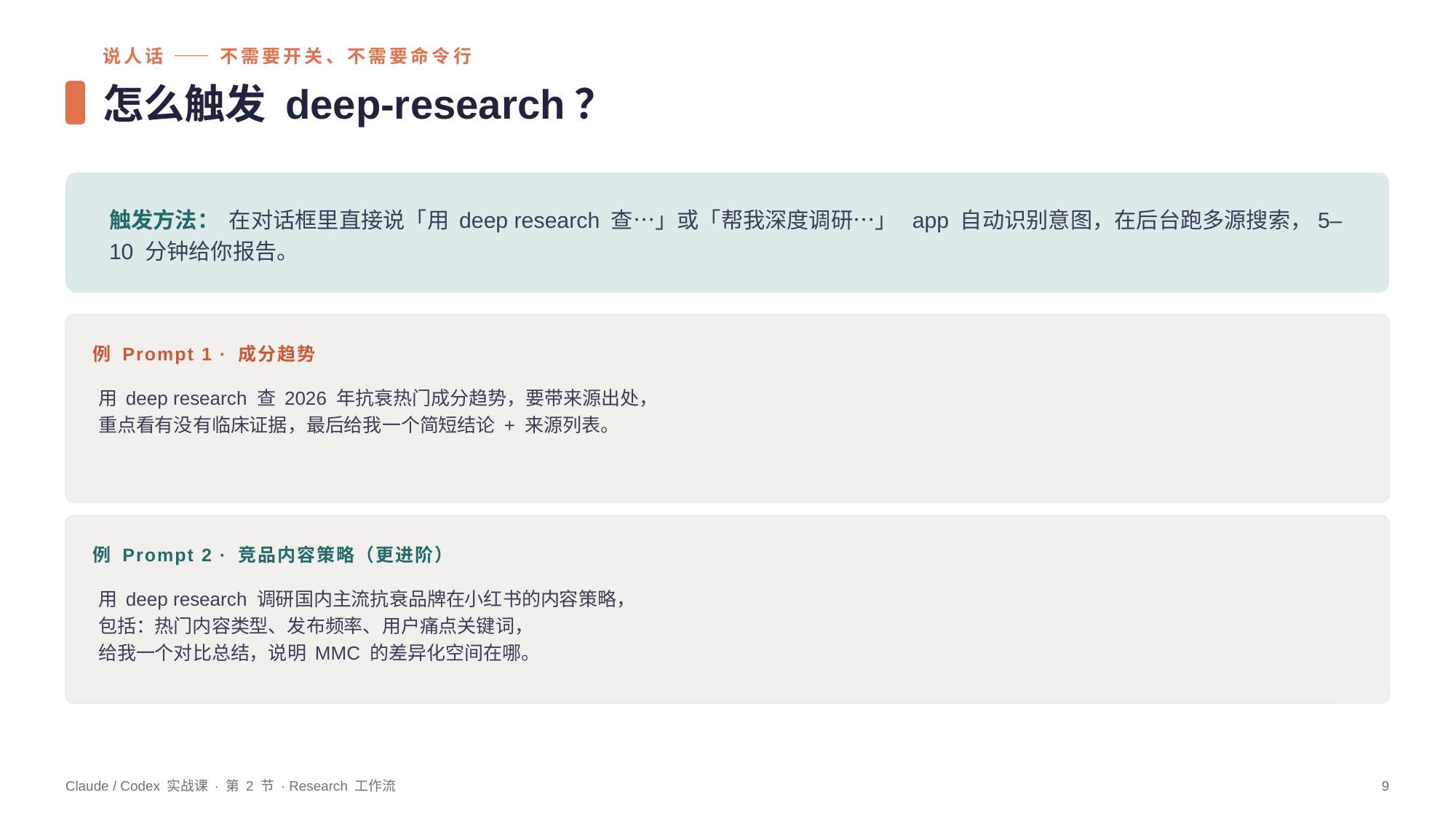

说人话 —— 不需要开关、不需要命令行
怎么触发 deep-research？

触发方法：  在对话框里直接说「用 deep research 查…」或「帮我深度调研…」  app 自动识别意图，在后台跑多源搜索，5–10 分钟给你报告。

例 Prompt 1 · 成分趋势
用 deep research 查 2026 年抗衰热门成分趋势，要带来源出处，
重点看有没有临床证据，最后给我一个简短结论 + 来源列表。

例 Prompt 2 · 竞品内容策略（更进阶）
用 deep research 调研国内主流抗衰品牌在小红书的内容策略，
包括：热门内容类型、发布频率、用户痛点关键词，
给我一个对比总结，说明 MMC 的差异化空间在哪。
Claude / Codex 实战课 · 第 2 节 · Research 工作流
9